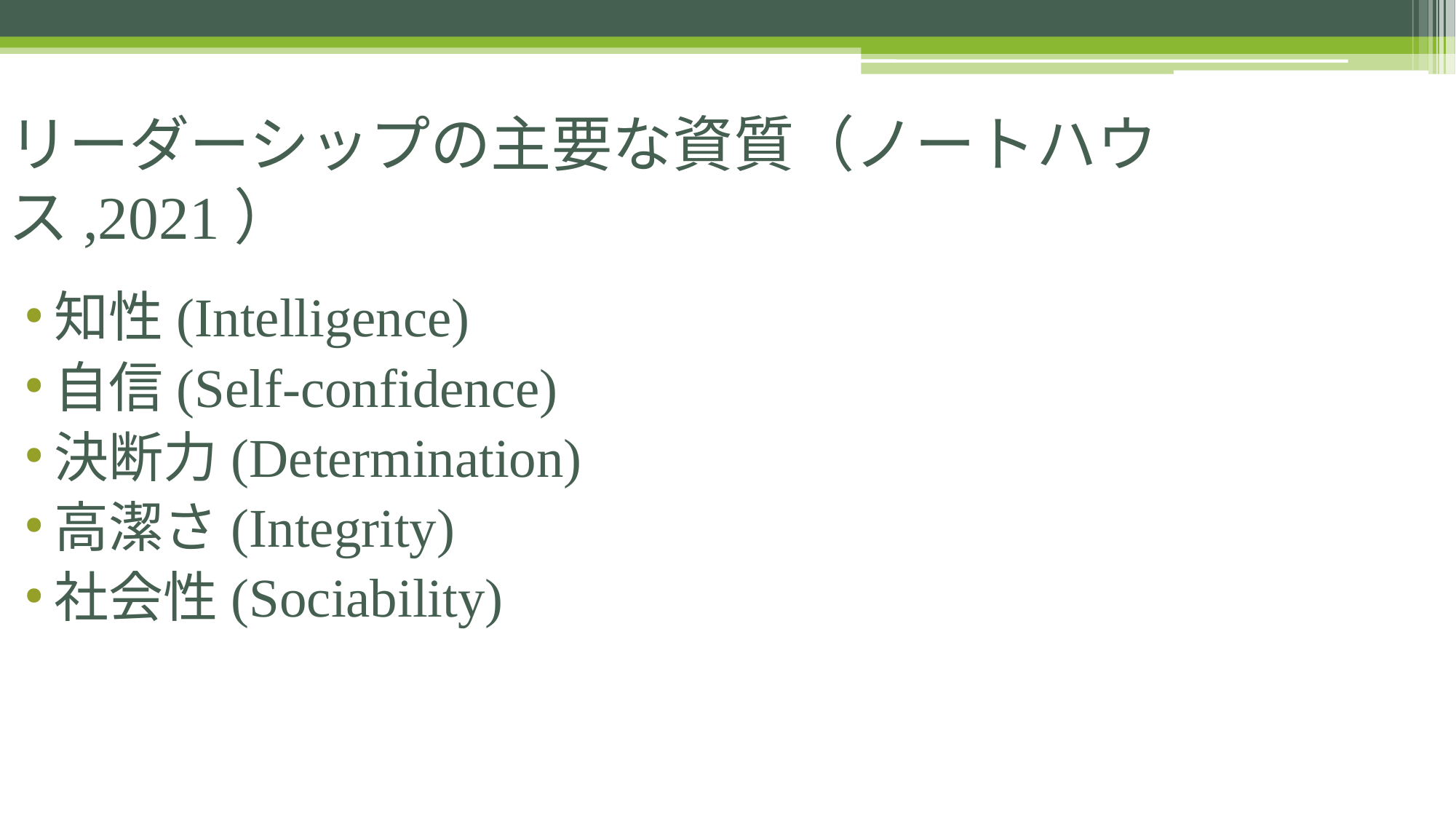

# リーダーシップの主要な資質（ノートハウス,2021）
知性(Intelligence)
自信(Self-confidence)
決断力(Determination)
高潔さ(Integrity)
社会性(Sociability)